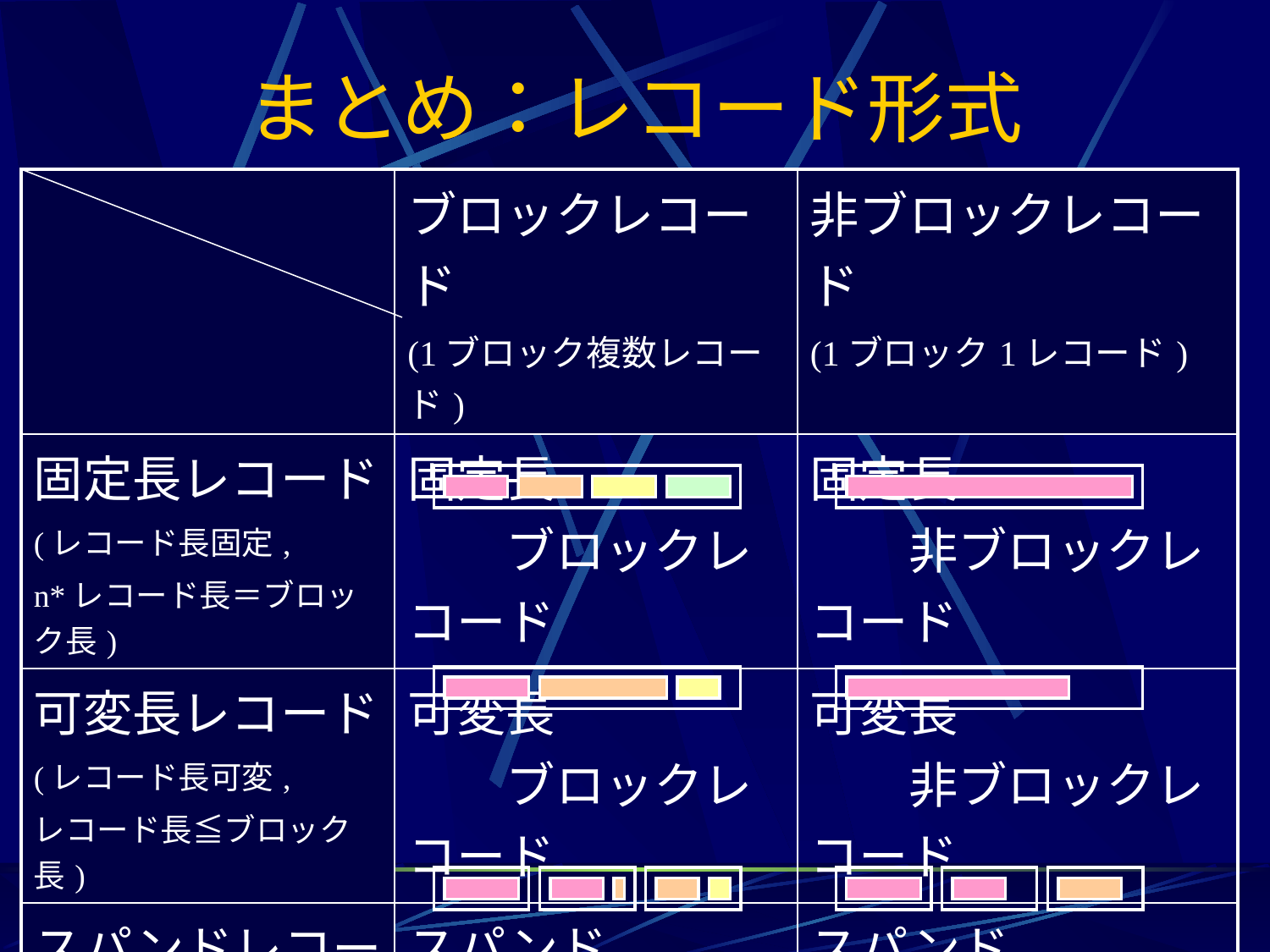

# まとめ：レコード形式
|  | ブロックレコード (1ブロック複数レコード) | 非ブロックレコード (1ブロック1レコード) |
| --- | --- | --- |
| 固定長レコード (レコード長固定, n\*レコード長＝ブロック長) | 固定長　　　　　　ブロックレコード | 固定長　　　　　　　非ブロックレコード |
| 可変長レコード (レコード長可変, レコード長≦ブロック長) | 可変長　　　　　　ブロックレコード | 可変長　　　　　　　非ブロックレコード |
| スパンドレコード (レコード長可変, レコード長>ブロック長) | スパンド　　　　　ブロックレコード | スパンド　　　　　　　非ブロックレコード |